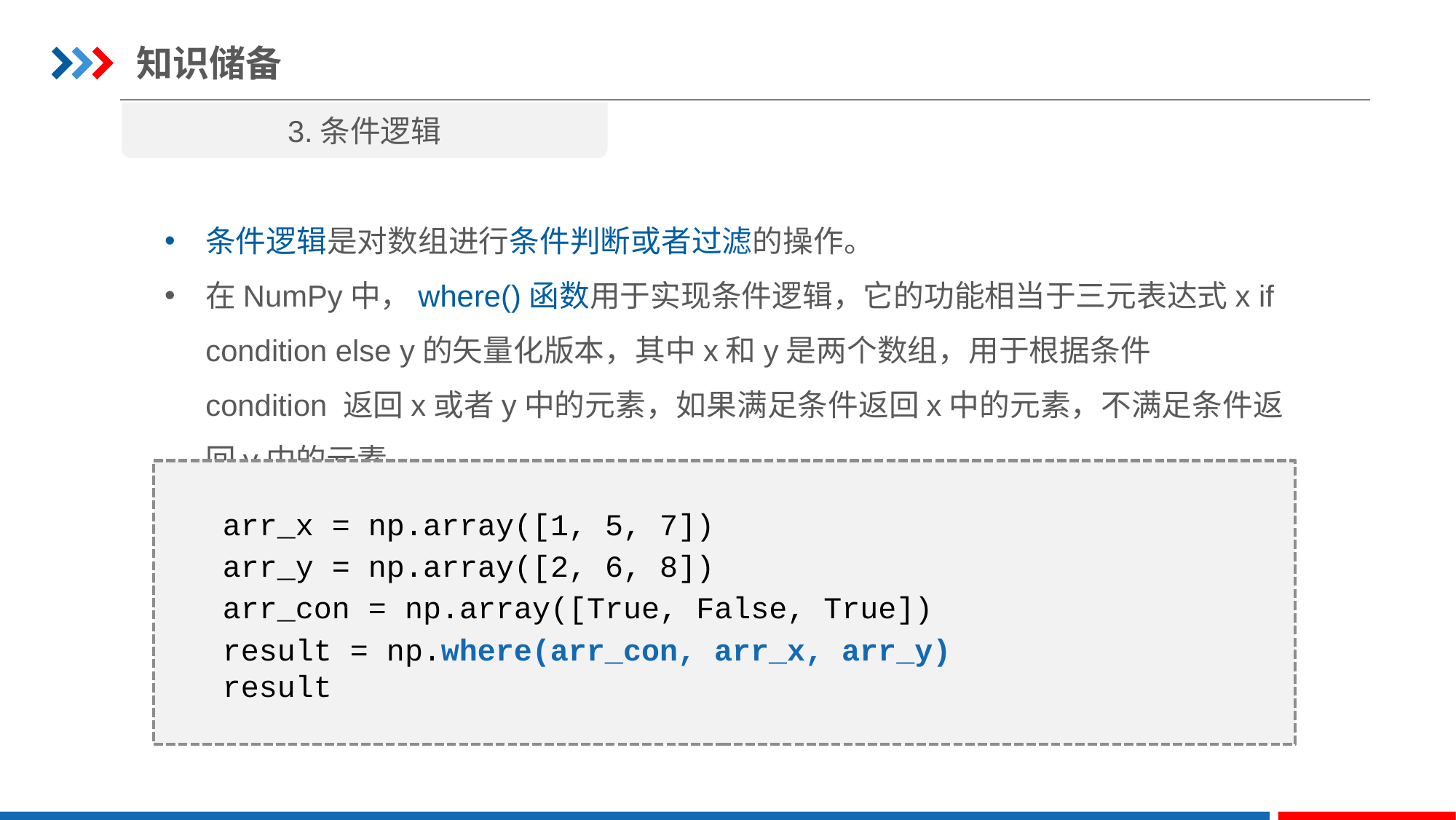

知识储备

3.条件逻辑
条件逻辑是对数组进行条件判断或者过滤的操作。
在NumPy中，where()函数用于实现条件逻辑，它的功能相当于三元表达式x if condition else y的矢量化版本，其中x和y是两个数组，用于根据条件 condition 返回x或者y中的元素，如果满足条件返回x中的元素，不满足条件返回y中的元素。

arr_x = np.array([1, 5, 7])
arr_y = np.array([2, 6, 8])
arr_con = np.array([True, False, True])
result = np.where(arr_con, arr_x, arr_y)
result